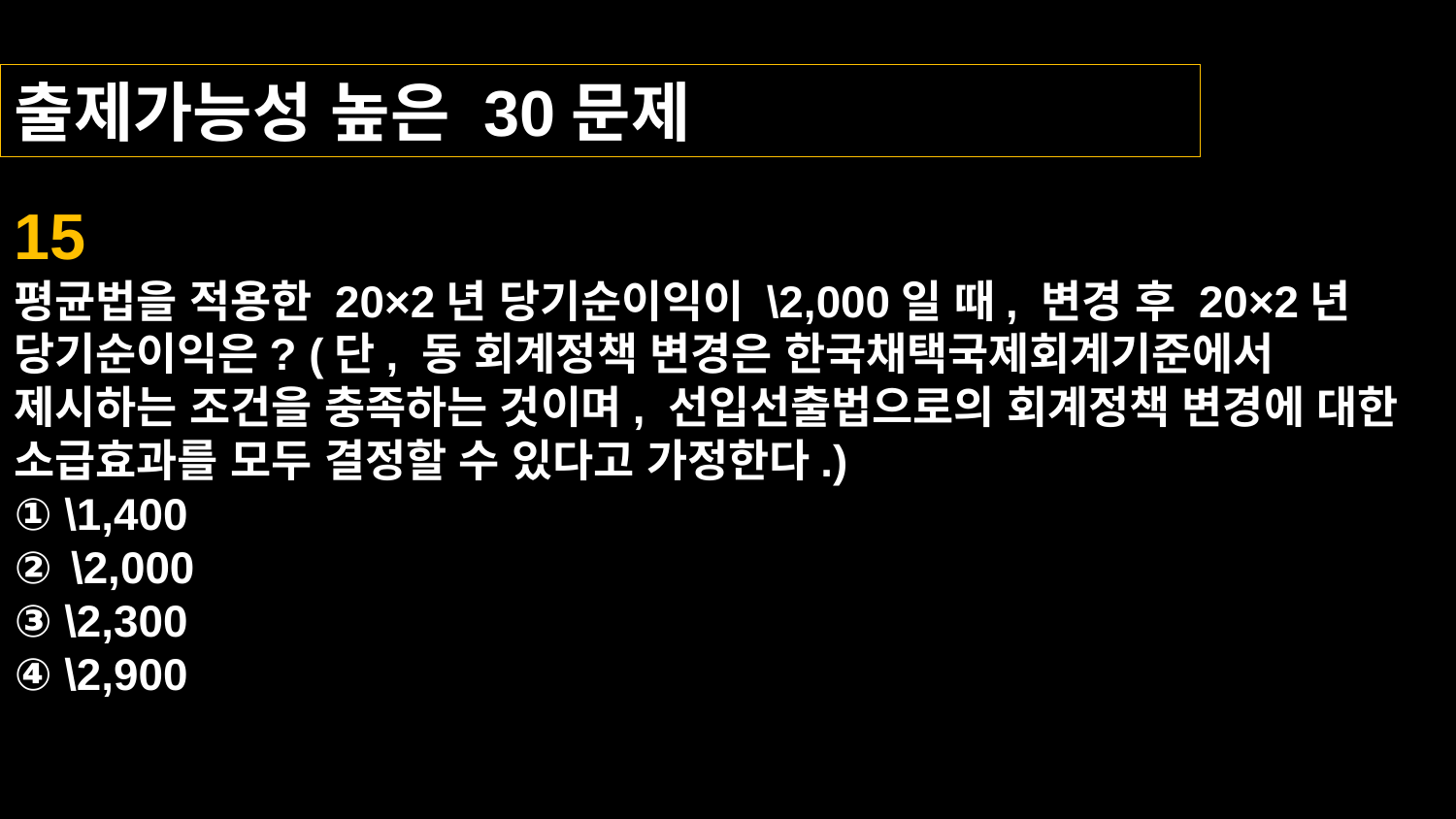

출제가능성 높은 30문제
15
평균법을 적용한 20×2년 당기순이익이 \2,000일 때, 변경 후 20×2년 당기순이익은? (단, 동 회계정책 변경은 한국채택국제회계기준에서 제시하는 조건을 충족하는 것이며, 선입선출법으로의 회계정책 변경에 대한 소급효과를 모두 결정할 수 있다고 가정한다.)
① \1,400
② \2,000
③ \2,300
④ \2,900